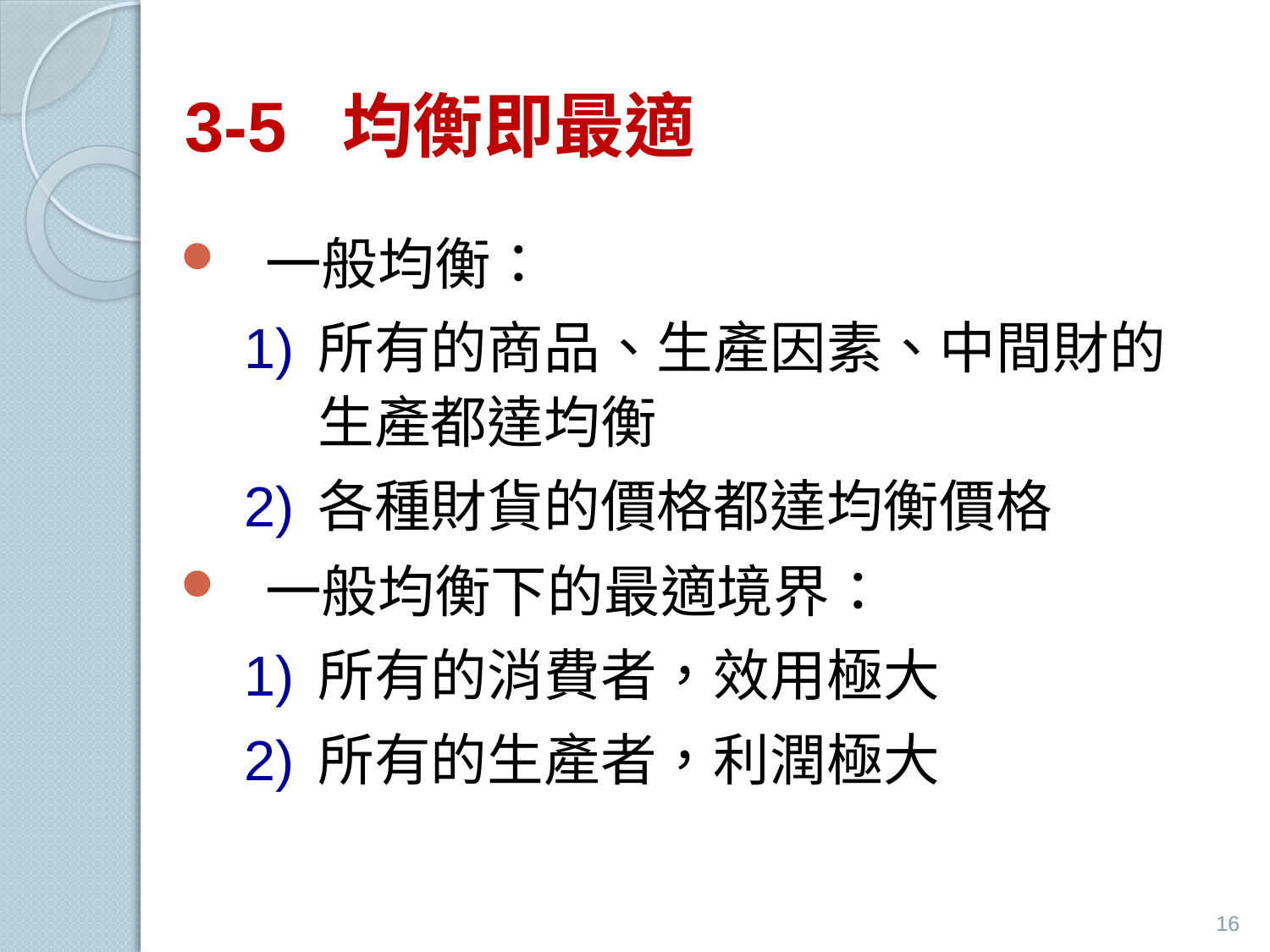

# 3-5  均衡即最適
一般均衡：
所有的商品、生產因素、中間財的生產都達均衡
各種財貨的價格都達均衡價格
一般均衡下的最適境界：
所有的消費者，效用極大
所有的生產者，利潤極大
16